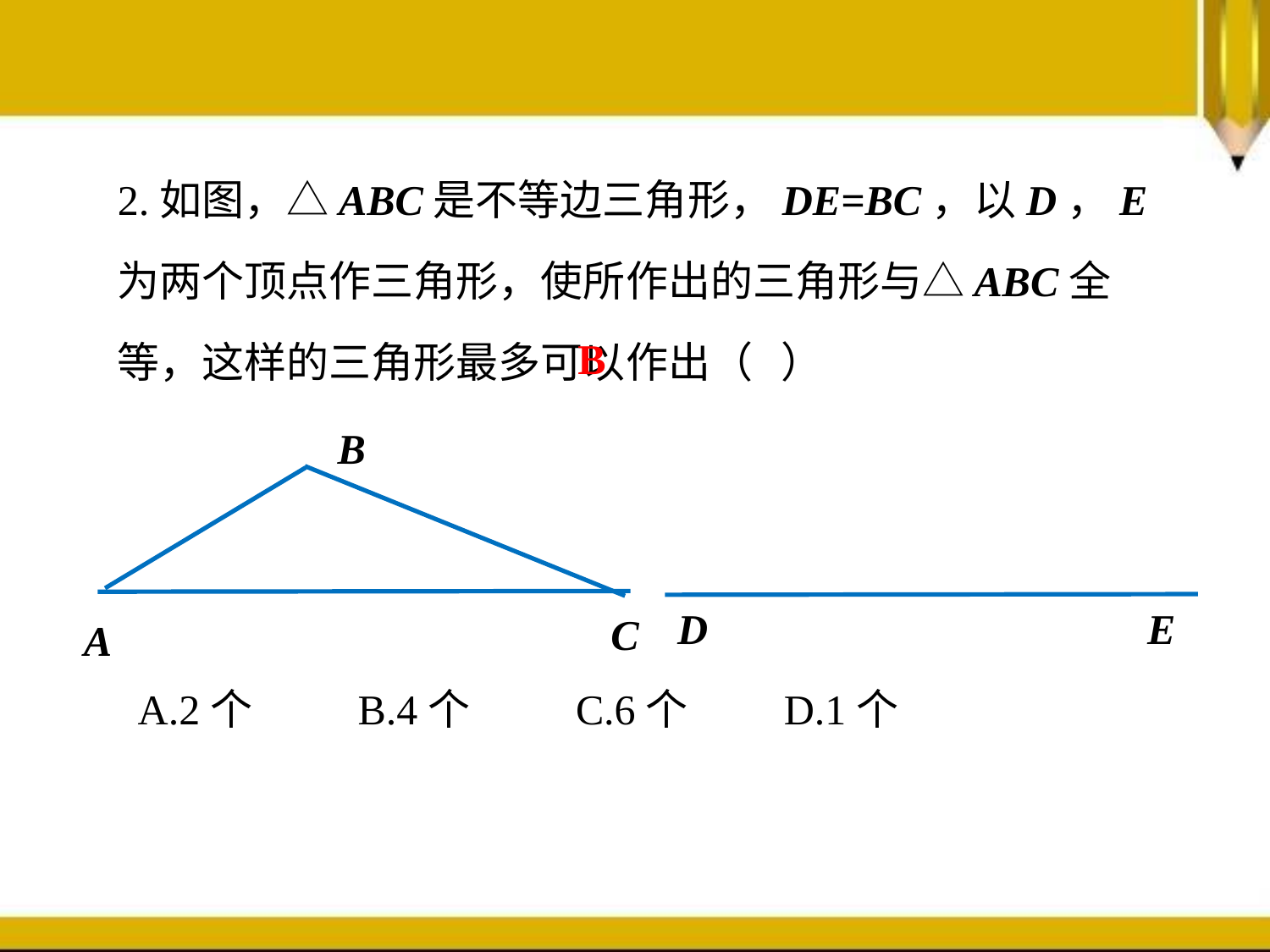

2.如图，△ABC是不等边三角形，DE=BC，以D，E为两个顶点作三角形，使所作出的三角形与△ABC全等，这样的三角形最多可以作出（   ）
B
B
D
E
C
A
A.2个          B.4个          C.6个         D.1个